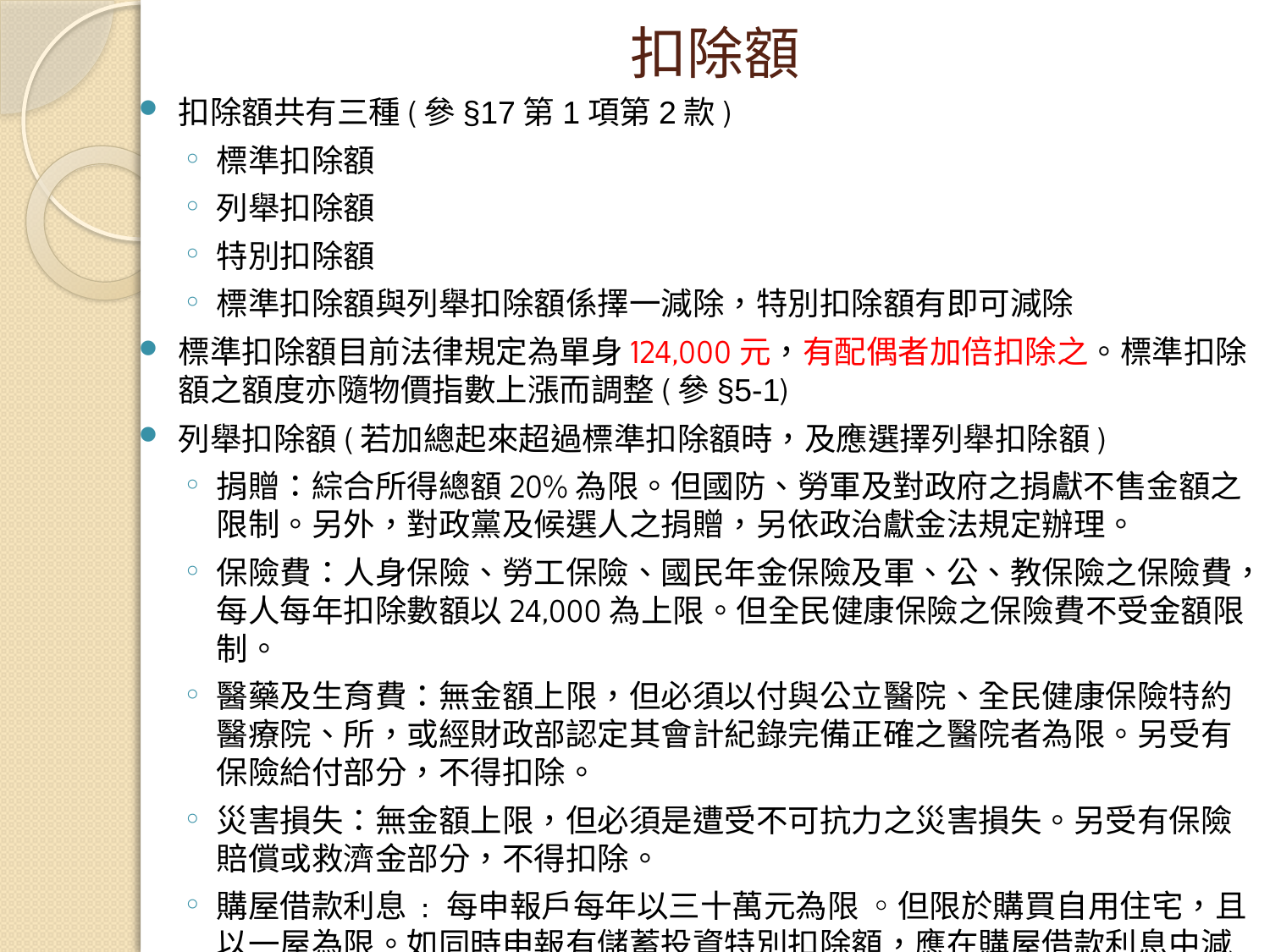

# 扣除額
扣除額共有三種(參§17第1項第2款)
標準扣除額
列舉扣除額
特別扣除額
標準扣除額與列舉扣除額係擇一減除，特別扣除額有即可減除
標準扣除額目前法律規定為單身124,000元，有配偶者加倍扣除之。標準扣除額之額度亦隨物價指數上漲而調整(參§5-1)
列舉扣除額(若加總起來超過標準扣除額時，及應選擇列舉扣除額)
捐贈：綜合所得總額20%為限。但國防、勞軍及對政府之捐獻不售金額之限制。另外，對政黨及候選人之捐贈，另依政治獻金法規定辦理。
保險費：人身保險、勞工保險、國民年金保險及軍、公、教保險之保險費，每人每年扣除數額以24,000為上限。但全民健康保險之保險費不受金額限制。
醫藥及生育費：無金額上限，但必須以付與公立醫院、全民健康保險特約醫療院、所，或經財政部認定其會計紀錄完備正確之醫院者為限。另受有保險給付部分，不得扣除。
災害損失：無金額上限，但必須是遭受不可抗力之災害損失。另受有保險賠償或救濟金部分，不得扣除。
購屋借款利息 : 每申報戶每年以三十萬元為限 ◦但限於購買自用住宅，且以一屋為限。如同時申報有儲蓄投資特別扣除額，應在購屋借款利息中減除。